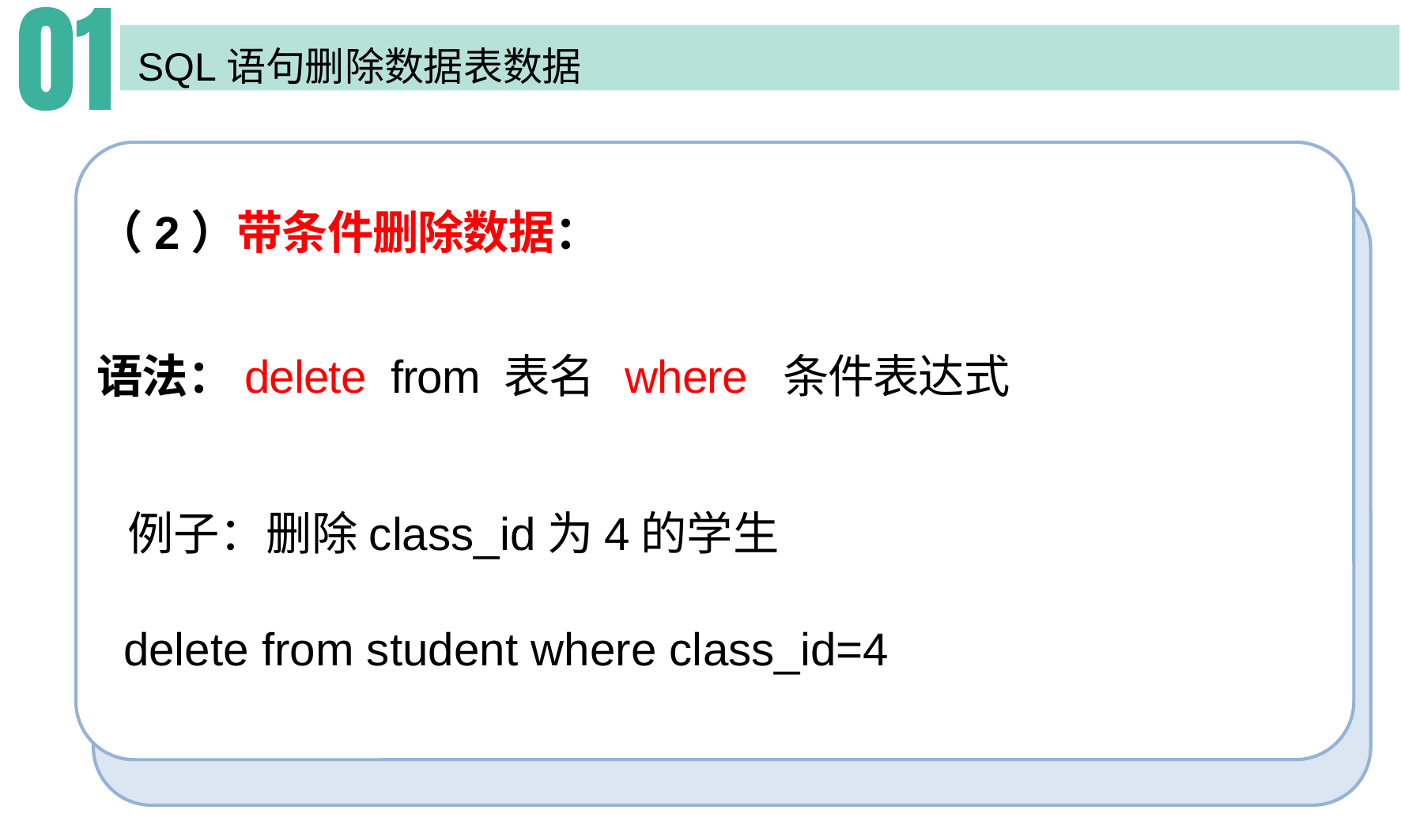

01

SQL语句删除数据表数据

（2）带条件删除数据：

语法：delete  from 表名  where  条件表达式
例子：删除class_id为4的学生
delete from student where class_id=4